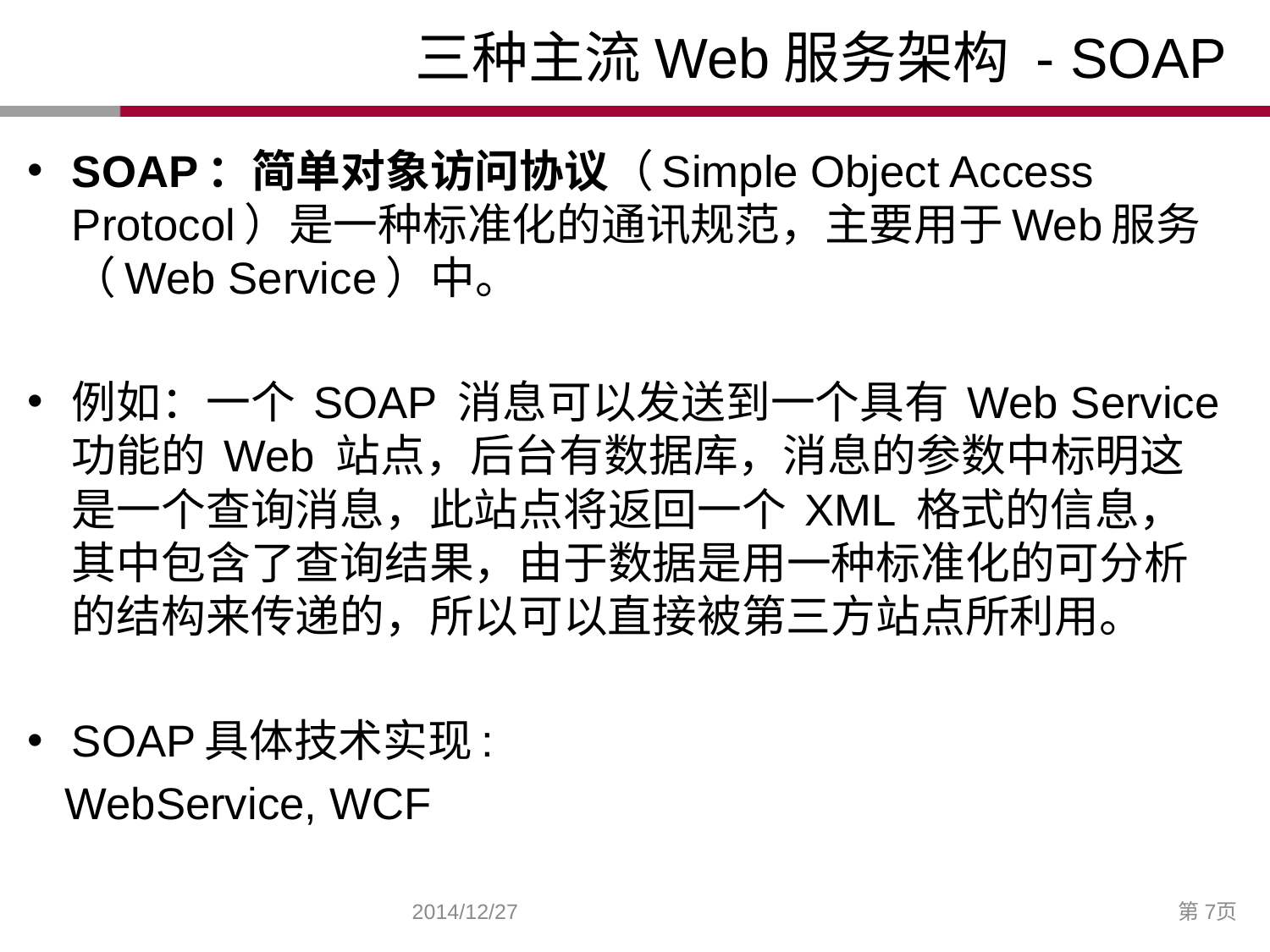

# 三种主流Web服务架构 - SOAP
SOAP：简单对象访问协议（Simple Object Access Protocol）是一种标准化的通讯规范，主要用于Web服务（Web Service）中。

例如：一个 SOAP 消息可以发送到一个具有 Web Service 功能的 Web 站点，后台有数据库，消息的参数中标明这是一个查询消息，此站点将返回一个 XML 格式的信息，其中包含了查询结果，由于数据是用一种标准化的可分析的结构来传递的，所以可以直接被第三方站点所利用。

SOAP具体技术实现:
   WebService, WCF

2014/12/27
第7页